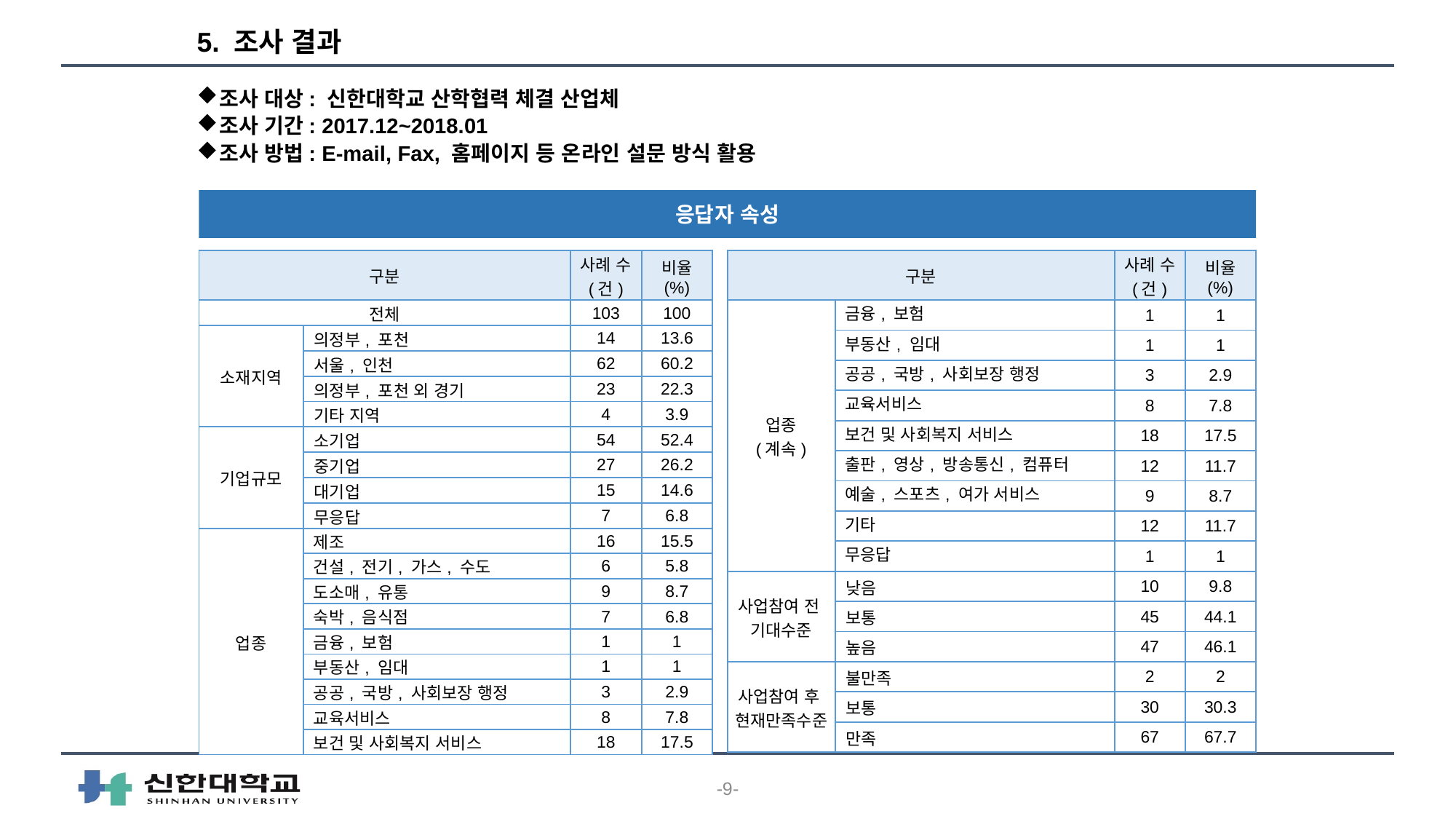

# 5. 조사 결과
조사 대상: 신한대학교 산학협력 체결 산업체
조사 기간: 2017.12~2018.01
조사 방법: E-mail, Fax, 홈페이지 등 온라인 설문 방식 활용
응답자 속성
| 구분 |  | 사례 수 (건) | 비율 (%) |
| --- | --- | --- | --- |
| 전체 |  | 103 | 100 |
| 소재지역 | 의정부, 포천 | 14 | 13.6 |
|  | 서울, 인천 | 62 | 60.2 |
|  | 의정부, 포천 외 경기 | 23 | 22.3 |
|  | 기타 지역 | 4 | 3.9 |
| 기업규모 | 소기업 | 54 | 52.4 |
|  | 중기업 | 27 | 26.2 |
|  | 대기업 | 15 | 14.6 |
|  | 무응답 | 7 | 6.8 |
| 업종 | 제조 | 16 | 15.5 |
|  | 건설, 전기, 가스, 수도 | 6 | 5.8 |
|  | 도소매, 유통 | 9 | 8.7 |
|  | 숙박, 음식점 | 7 | 6.8 |
|  | 금융, 보험 | 1 | 1 |
|  | 부동산, 임대 | 1 | 1 |
|  | 공공, 국방, 사회보장 행정 | 3 | 2.9 |
|  | 교육서비스 | 8 | 7.8 |
|  | 보건 및 사회복지 서비스 | 18 | 17.5 |
| 구분 |  | 사례 수 (건) | 비율 (%) |
| --- | --- | --- | --- |
| 업종 (계속) | 금융, 보험 | 1 | 1 |
|  | 부동산, 임대 | 1 | 1 |
|  | 공공, 국방, 사회보장 행정 | 3 | 2.9 |
|  | 교육서비스 | 8 | 7.8 |
|  | 보건 및 사회복지 서비스 | 18 | 17.5 |
|  | 출판, 영상, 방송통신, 컴퓨터 | 12 | 11.7 |
|  | 예술, 스포츠, 여가 서비스 | 9 | 8.7 |
|  | 기타 | 12 | 11.7 |
|  | 무응답 | 1 | 1 |
| 사업참여 전 기대수준 | 낮음 | 10 | 9.8 |
|  | 보통 | 45 | 44.1 |
|  | 높음 | 47 | 46.1 |
| 사업참여 후 현재만족수준 | 불만족 | 2 | 2 |
|  | 보통 | 30 | 30.3 |
|  | 만족 | 67 | 67.7 |
-9-